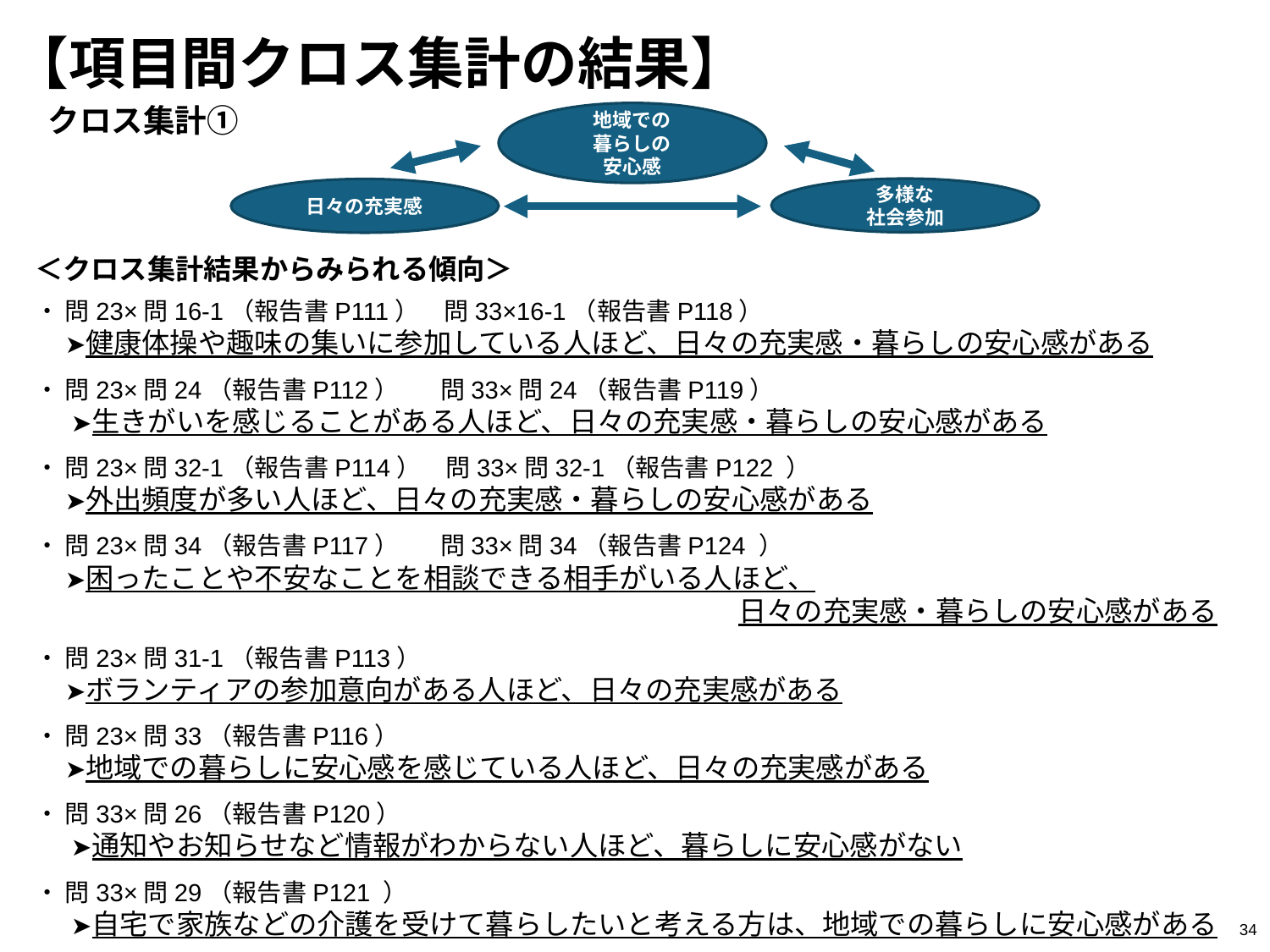

【項目間クロス集計の結果】
クロス集計①
地域での
暮らしの
安心感
多様な
社会参加
日々の充実感

＜クロス集計結果からみられる傾向＞

・ 問23×問16-1（報告書P111）　問33×16-1（報告書P118）
　 ➤健康体操や趣味の集いに参加している人ほど、日々の充実感・暮らしの安心感がある

・ 問23×問24（報告書P112）　   問33×問24（報告書P119）
 　➤生きがいを感じることがある人ほど、日々の充実感・暮らしの安心感がある

・ 問23×問32-1（報告書P114）　問33×問32-1（報告書P122 ）
　 ➤外出頻度が多い人ほど、日々の充実感・暮らしの安心感がある

・ 問23×問34（報告書P117）　   問33×問34（報告書P124 ）
　 ➤困ったことや不安なことを相談できる相手がいる人ほど、
　　　　　　　　　　　　　　　　　　　　　　　　　日々の充実感・暮らしの安心感がある

・ 問23×問31-1（報告書P113）
　 ➤ボランティアの参加意向がある人ほど、日々の充実感がある

・ 問23×問33（報告書P116）
　 ➤地域での暮らしに安心感を感じている人ほど、日々の充実感がある

・ 問33×問26（報告書P120）
 　➤通知やお知らせなど情報がわからない人ほど、暮らしに安心感がない

・ 問33×問29（報告書P121 ）
 　➤自宅で家族などの介護を受けて暮らしたいと考える方は、地域での暮らしに安心感がある
34